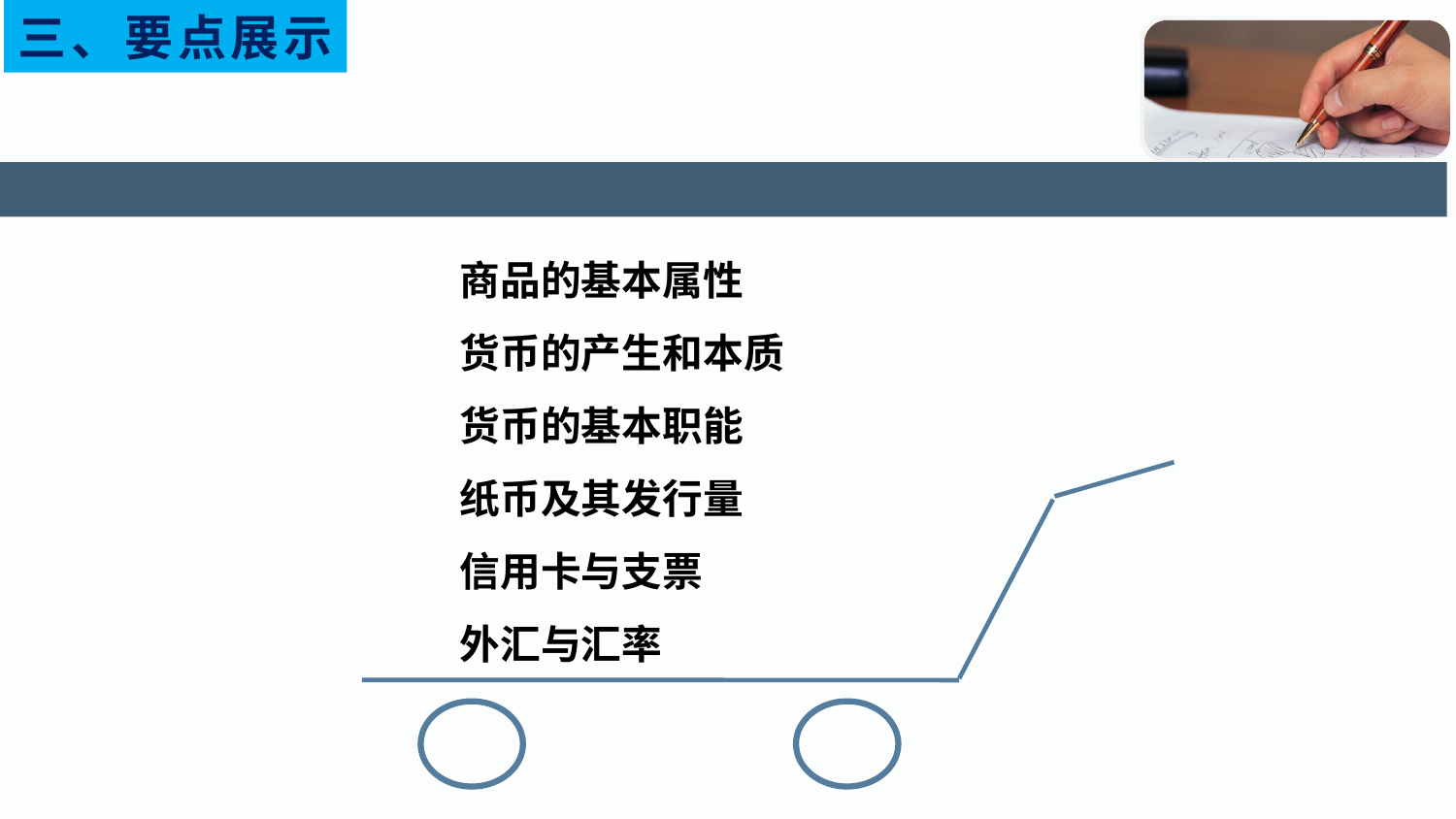

三、要点展示

商品的基本属性
货币的产生和本质
货币的基本职能
纸币及其发行量
信用卡与支票
外汇与汇率